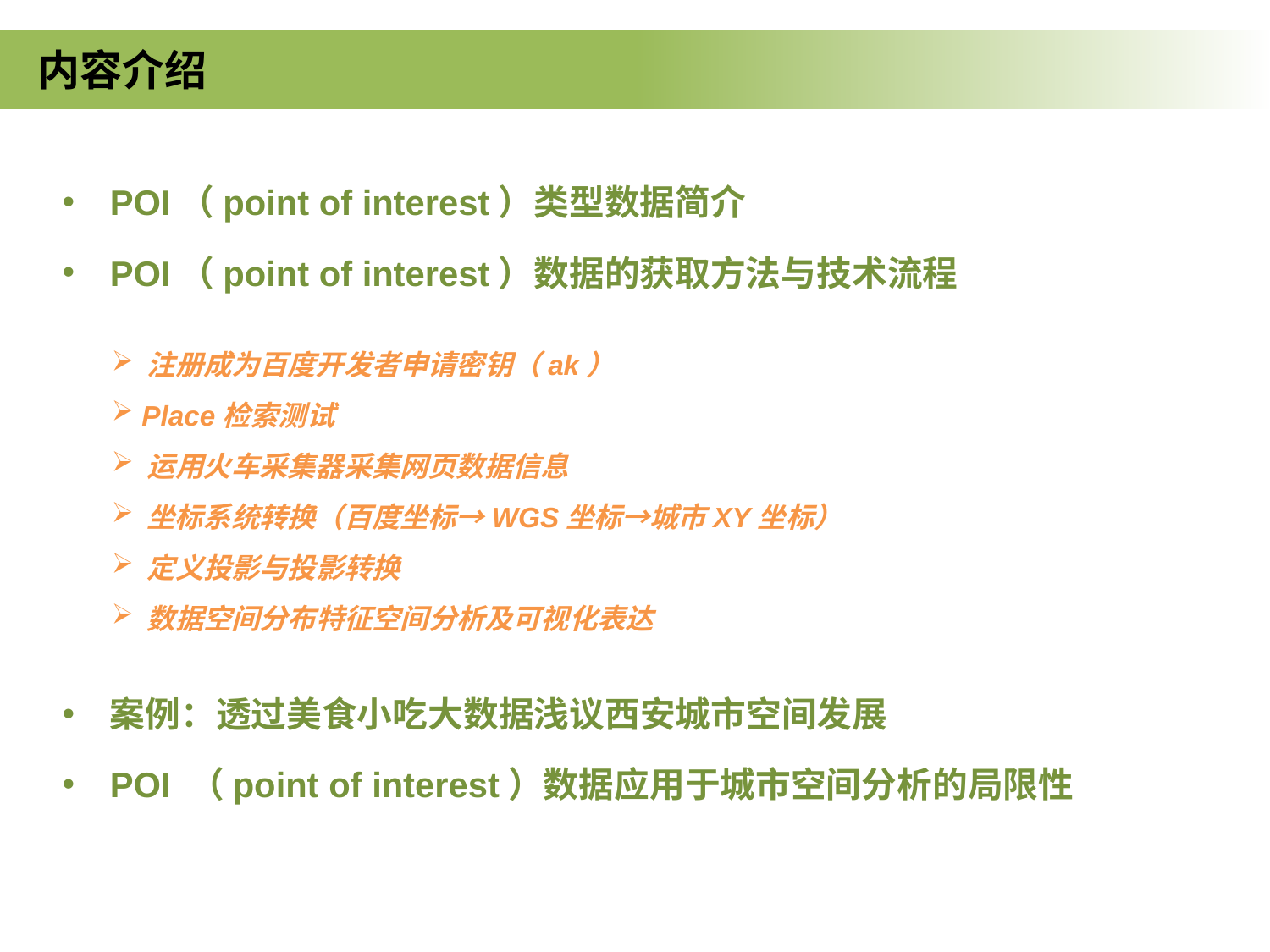

内容介绍
POI（point of interest）类型数据简介
POI（point of interest）数据的获取方法与技术流程

 注册成为百度开发者申请密钥（ak）
 Place检索测试
 运用火车采集器采集网页数据信息
 坐标系统转换（百度坐标→WGS坐标→城市XY坐标）
 定义投影与投影转换
 数据空间分布特征空间分析及可视化表达
案例：透过美食小吃大数据浅议西安城市空间发展
POI （point of interest）数据应用于城市空间分析的局限性